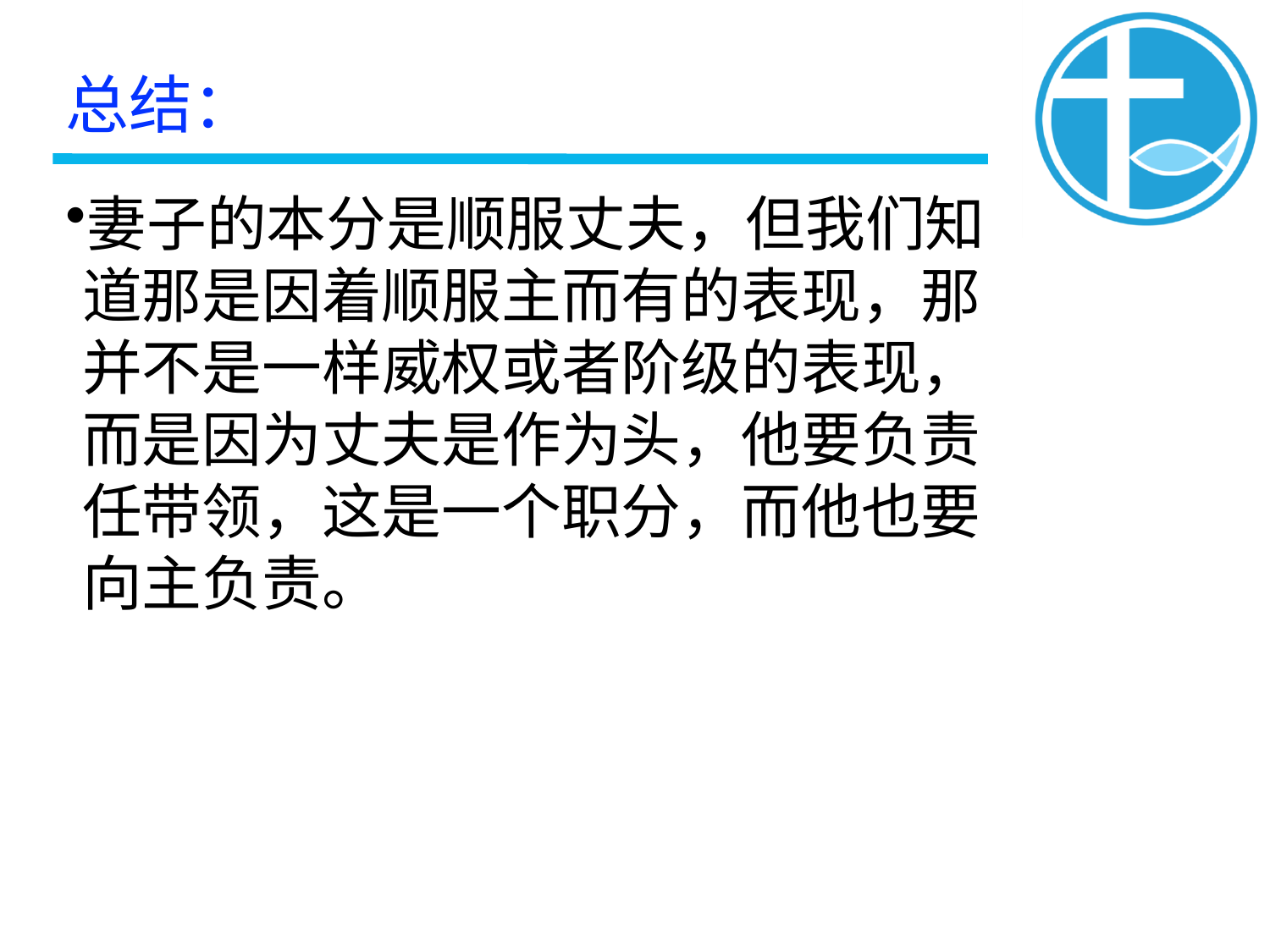

总结：
妻子的本分是顺服丈夫，但我们知道那是因着顺服主而有的表现，那并不是一样威权或者阶级的表现，而是因为丈夫是作为头，他要负责任带领，这是一个职分，而他也要向主负责。